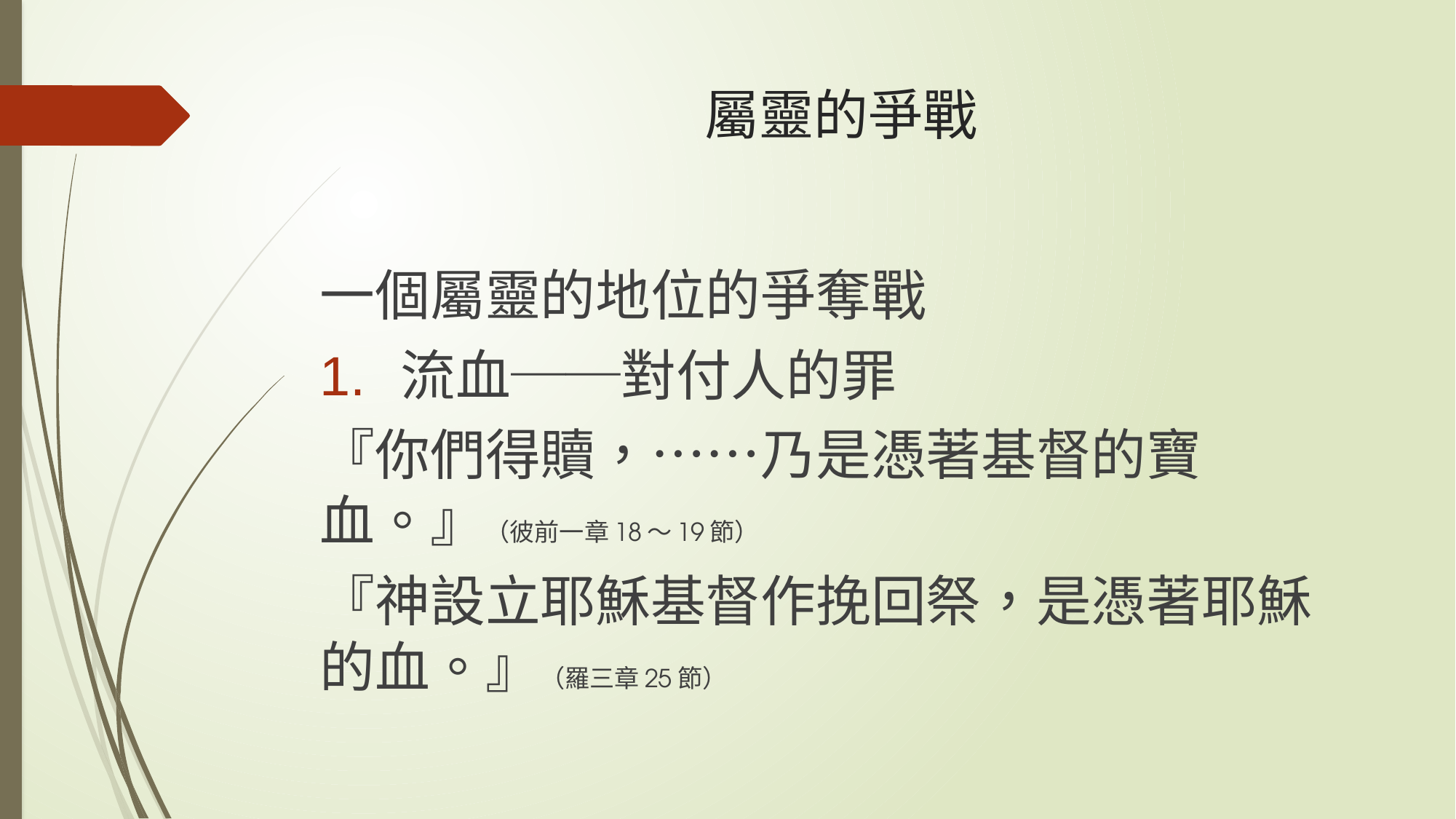

# 屬靈的爭戰
一個屬靈的地位的爭奪戰
流血──對付人的罪
『你們得贖，……乃是憑著基督的寶血。』（彼前一章18～19節）
『神設立耶穌基督作挽回祭，是憑著耶穌的血。』（羅三章25節）